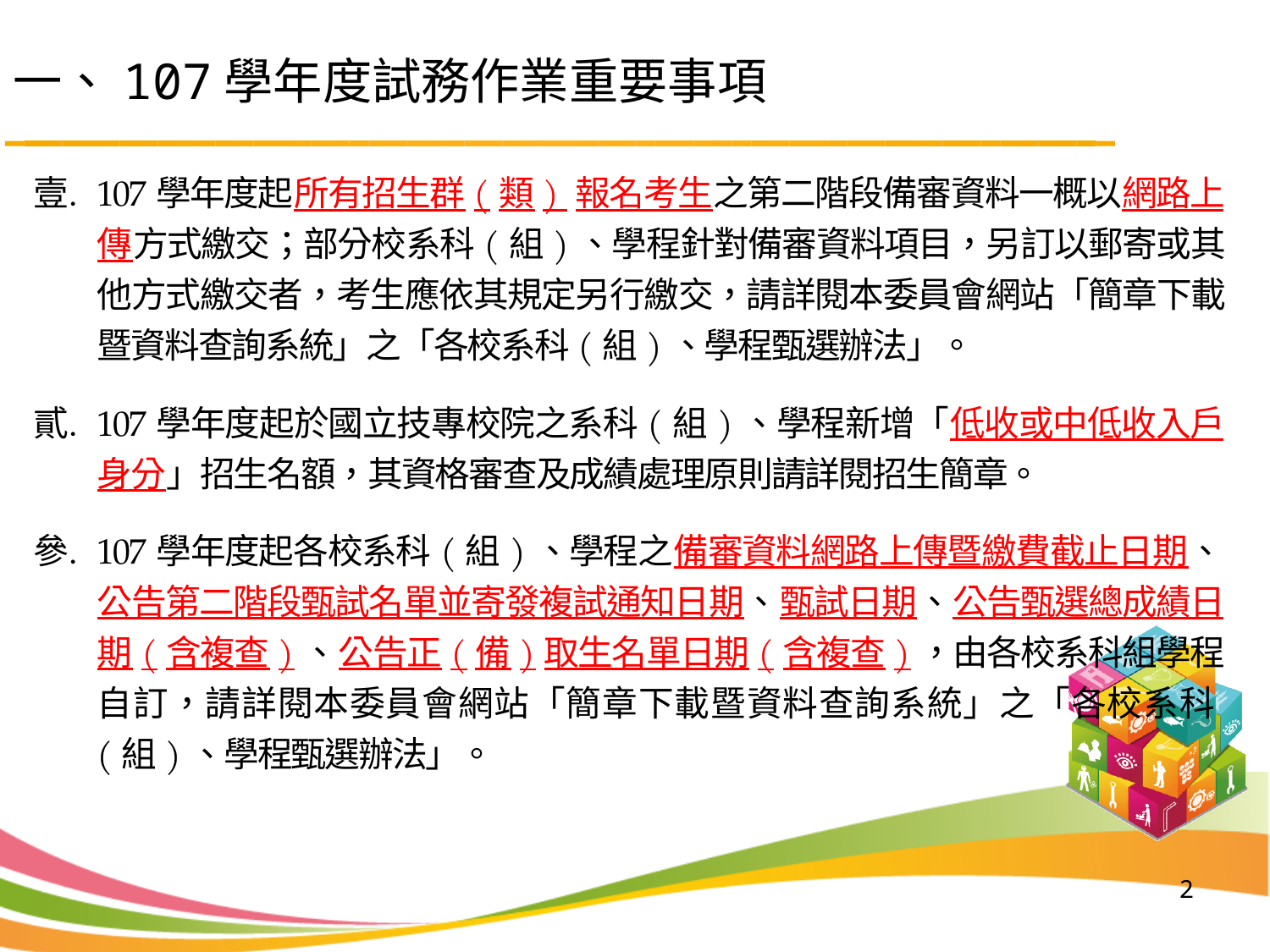

# 一、107學年度試務作業重要事項
107學年度起所有招生群(類) 報名考生之第二階段備審資料一概以網路上傳方式繳交；部分校系科(組)、學程針對備審資料項目，另訂以郵寄或其他方式繳交者，考生應依其規定另行繳交，請詳閱本委員會網站「簡章下載暨資料查詢系統」之「各校系科(組)、學程甄選辦法」。
107學年度起於國立技專校院之系科(組)、學程新增「低收或中低收入戶身分」招生名額，其資格審查及成績處理原則請詳閱招生簡章。
107學年度起各校系科(組)、學程之備審資料網路上傳暨繳費截止日期、公告第二階段甄試名單並寄發複試通知日期、甄試日期、公告甄選總成績日期(含複查)、公告正(備)取生名單日期(含複查)，由各校系科組學程自訂，請詳閱本委員會網站「簡章下載暨資料查詢系統」之「各校系科(組)、學程甄選辦法」。
2